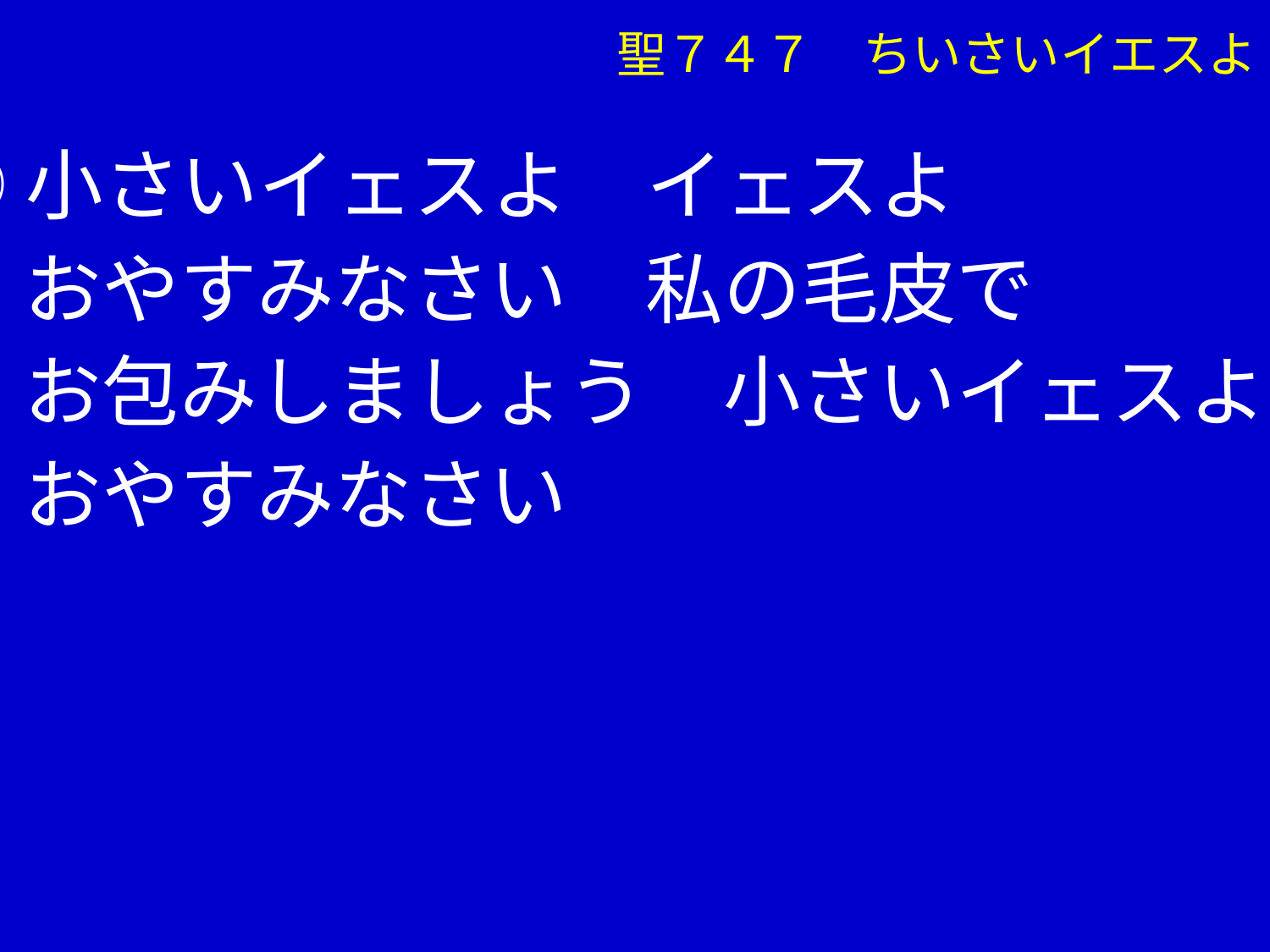

聖７４７　ちいさいイエスよ
①小さいイェスよ　イェスよ
　 おやすみなさい　私の毛皮で
　 お包みしましょう　小さいイェスよ
　 おやすみなさい